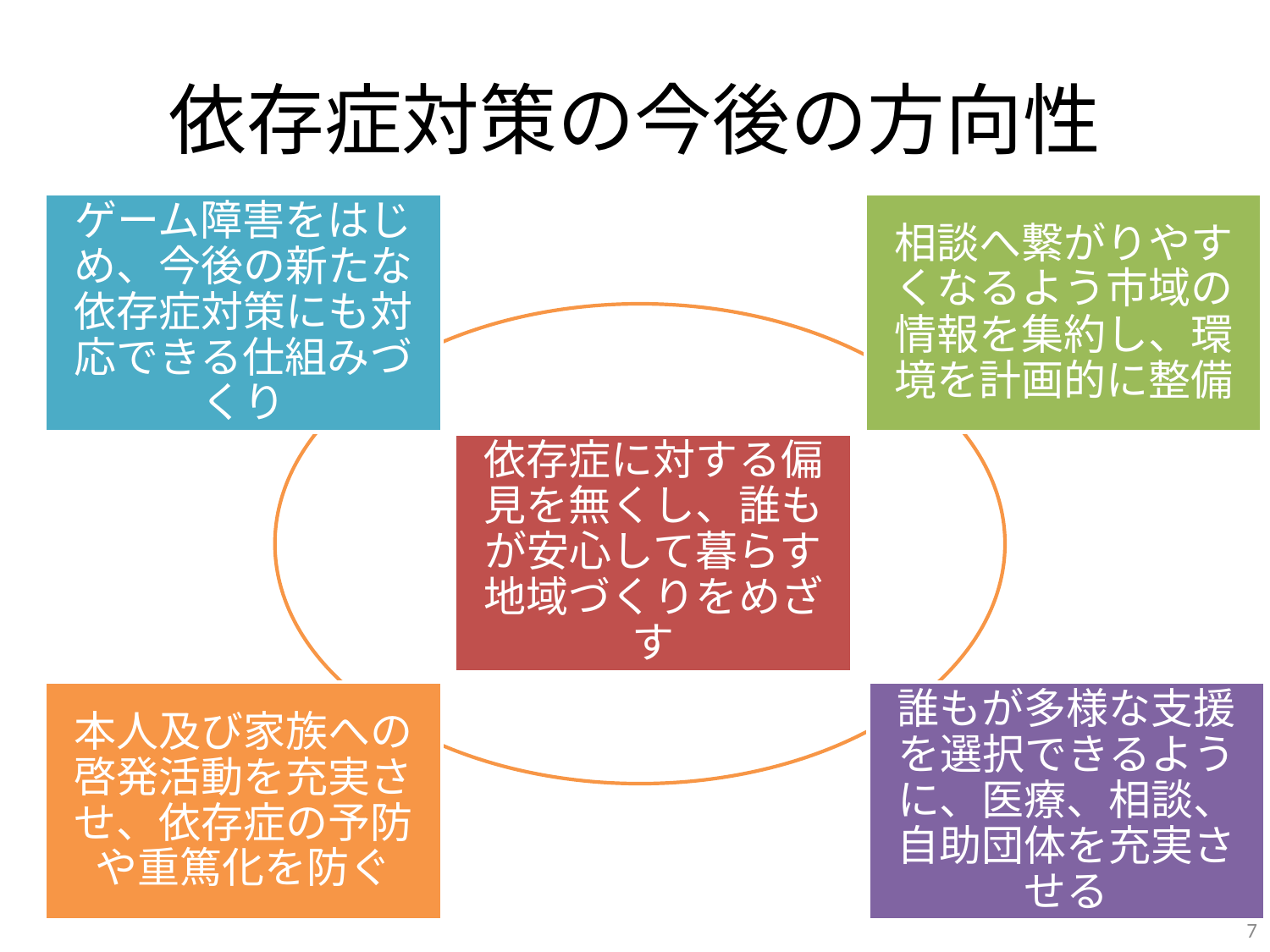

# 依存症対策の今後の方向性
依存症に対する偏見を無くし、誰もが安心して暮らす地域づくりをめざす
相談へ繋がりやすくなるよう市域の情報を集約し、環境を計画的に整備
誰もが多様な支援を選択できるように、医療、相談、自助団体を充実させる
ゲーム障害をはじめ、今後の新たな依存症対策にも対応できる仕組みづくり
本人及び家族への啓発活動を充実させ、依存症の予防や重篤化を防ぐ

7